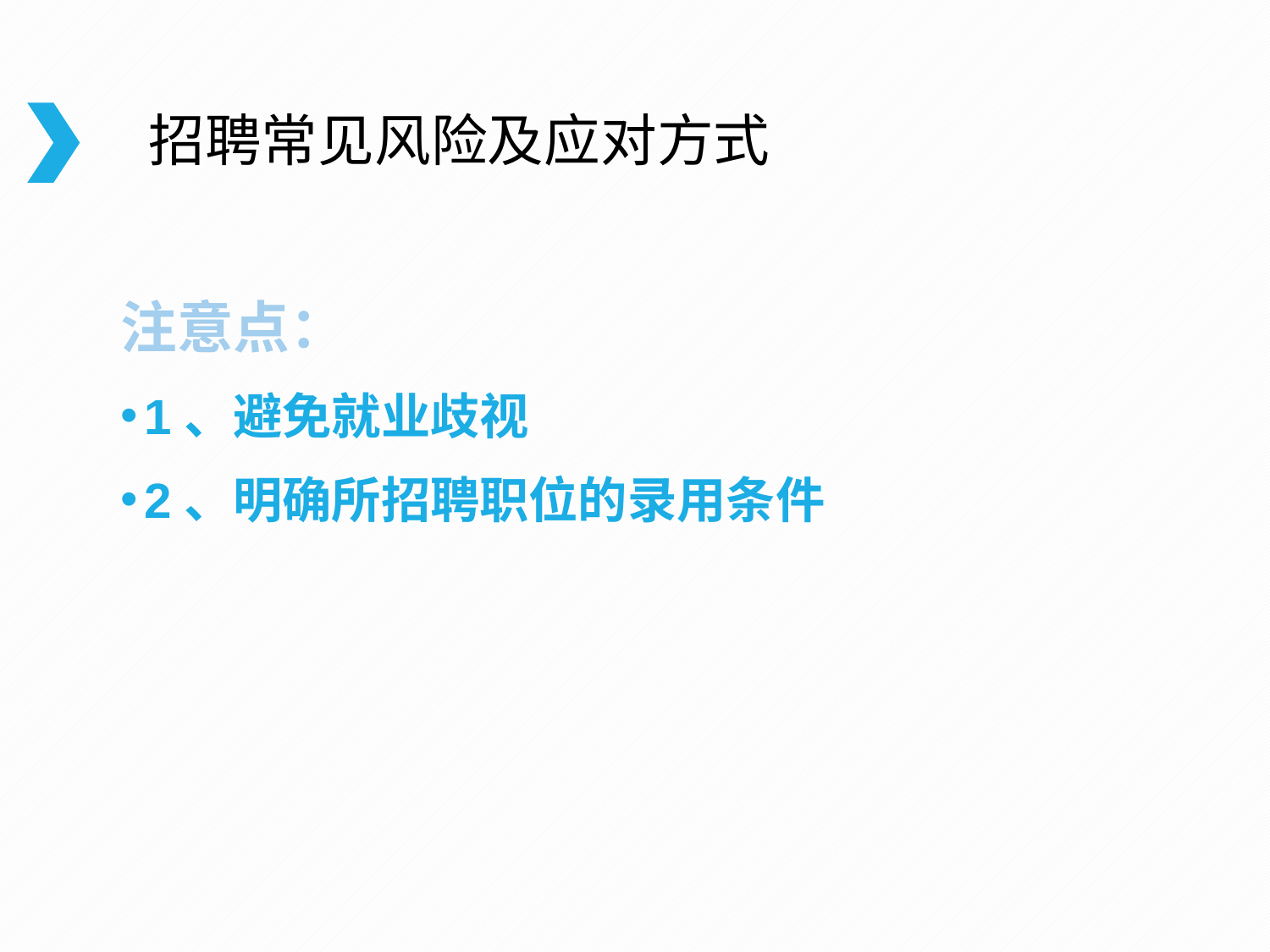

# 招聘常见风险及应对方式

注意点：
1、避免就业歧视
2、明确所招聘职位的录用条件
18